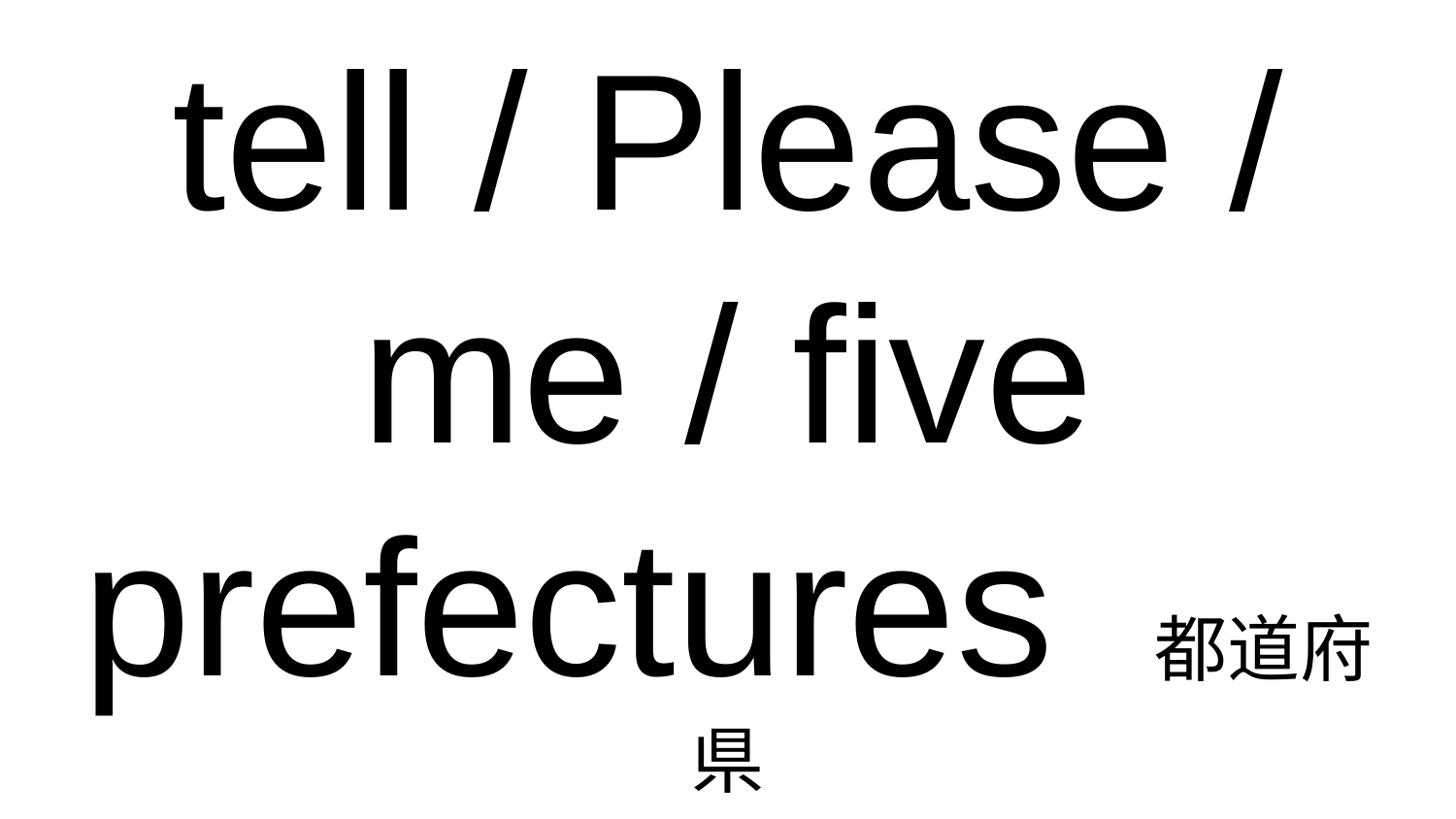

# tell / Please / me / five prefectures 都道府県